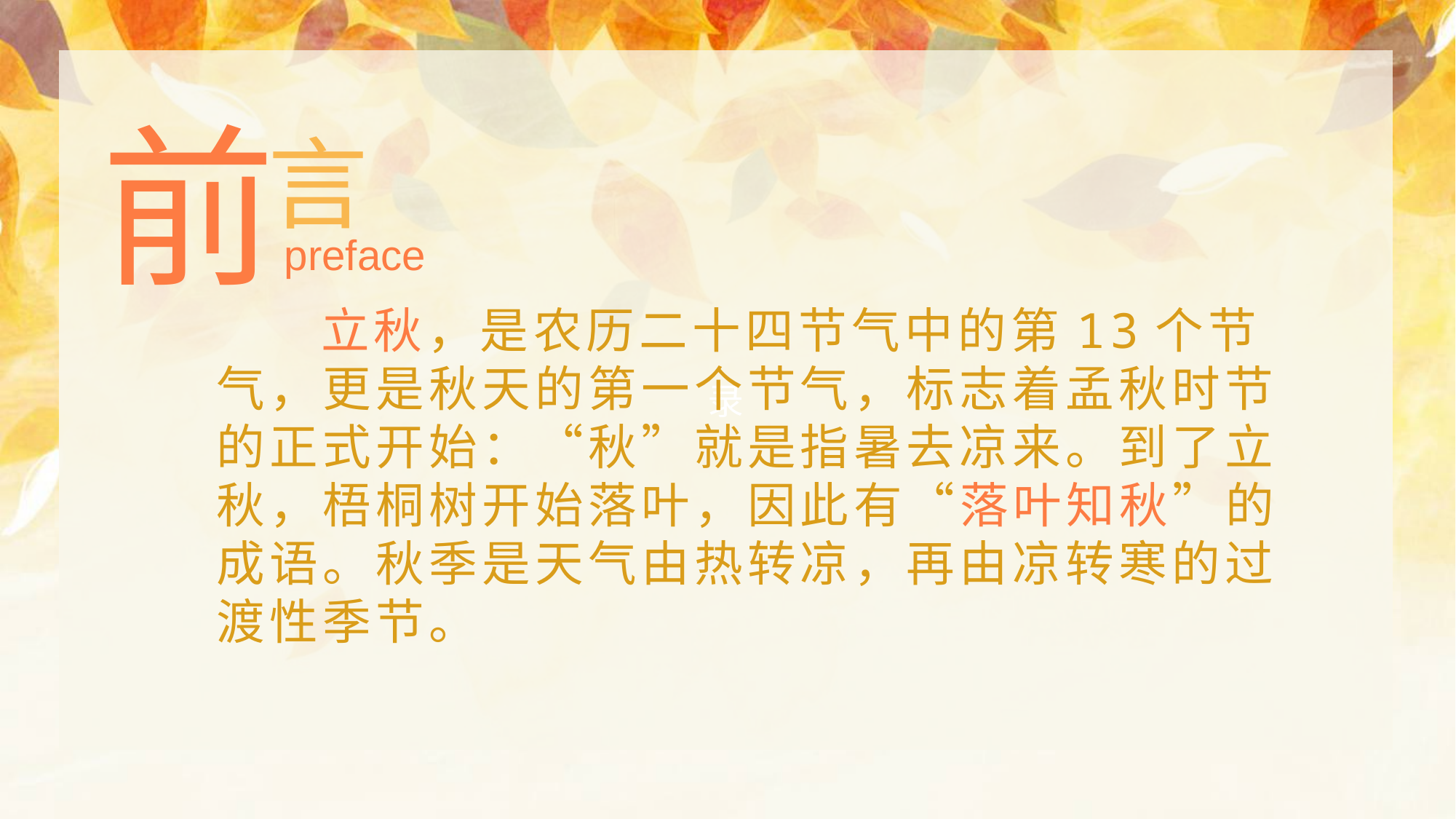

前
言
preface
      立秋，是农历二十四节气中的第13个节气，更是秋天的第一个节气，标志着孟秋时节的正式开始：“秋”就是指暑去凉来。到了立秋，梧桐树开始落叶，因此有“落叶知秋”的成语。秋季是天气由热转凉，再由凉转寒的过渡性季节。